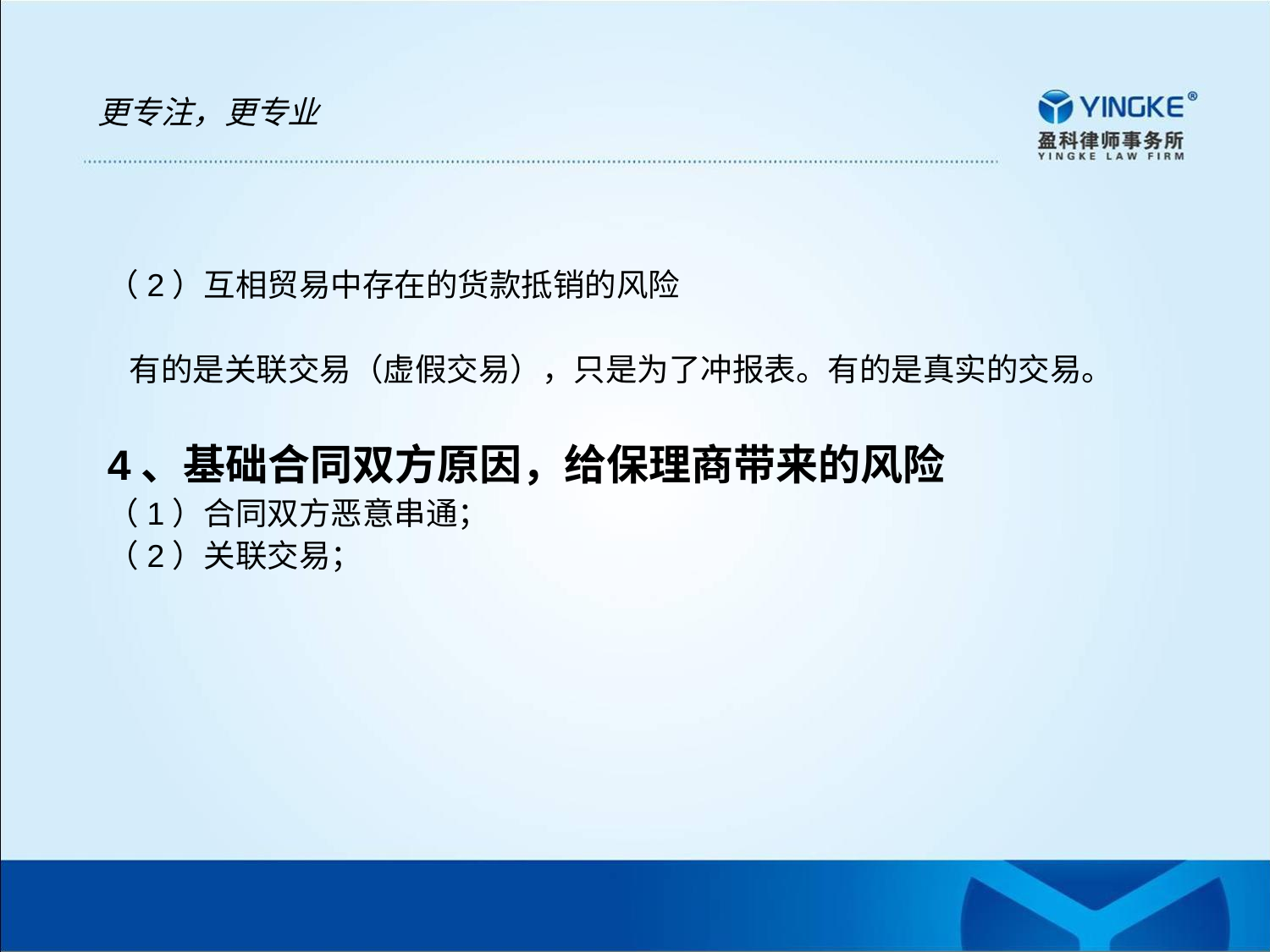

更专注，更专业

（2）互相贸易中存在的货款抵销的风险

  有的是关联交易（虚假交易），只是为了冲报表。有的是真实的交易。

4、基础合同双方原因，给保理商带来的风险
（1）合同双方恶意串通；
（2）关联交易；